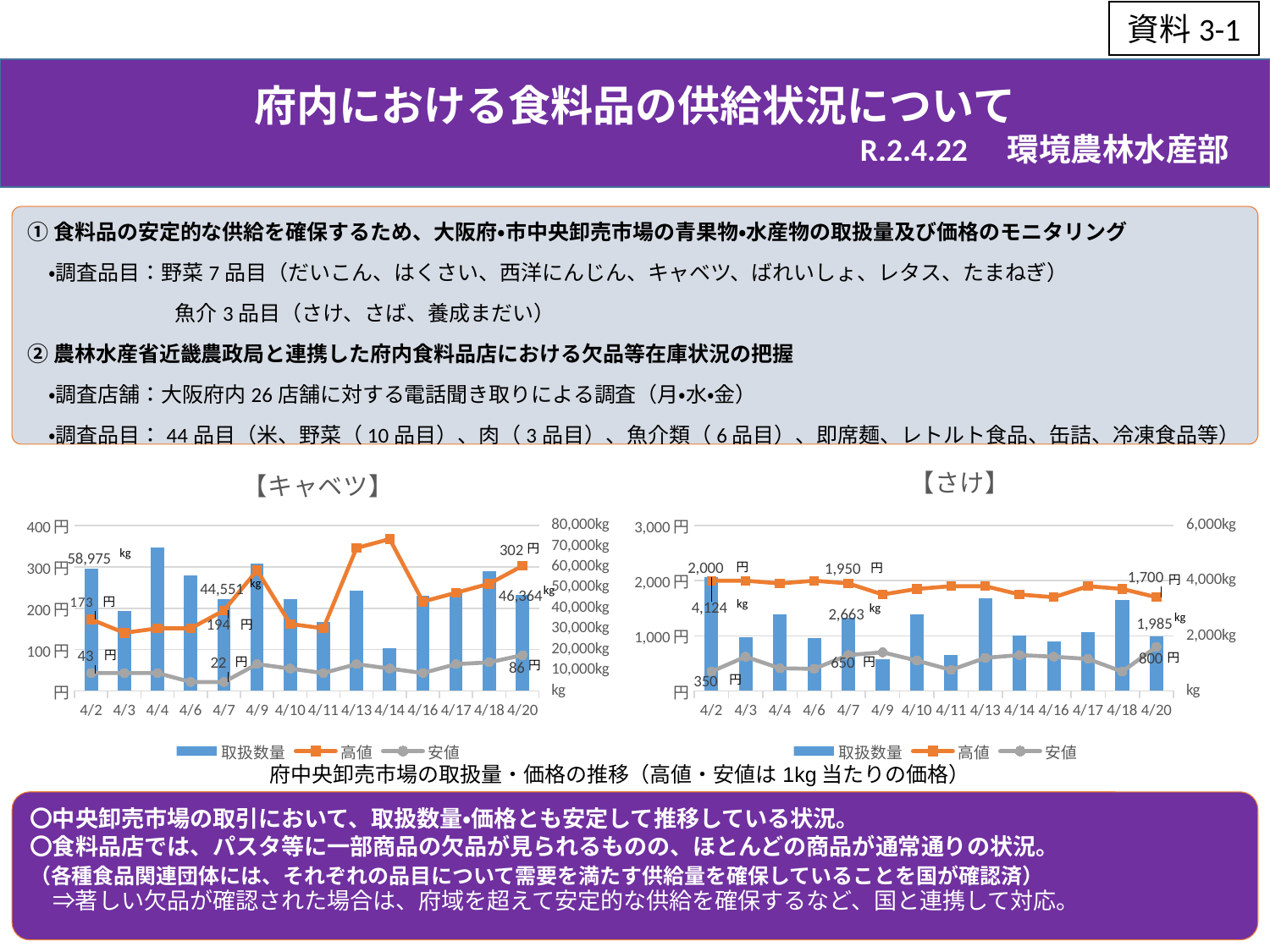

資料3-1
府内における食料品の供給状況について
　　　　　　　　　　　R.2.4.22　環境農林水産部
①食料品の安定的な供給を確保するため、大阪府・市中央卸売市場の青果物・水産物の取扱量及び価格のモニタリング
　・調査品目：野菜7品目（だいこん、はくさい、西洋にんじん、キャベツ、ばれいしょ、レタス、たまねぎ）
　　　　　　　魚介3品目（さけ、さば、養成まだい）
②農林水産省近畿農政局と連携した府内食料品店における欠品等在庫状況の把握
　・調査店舗：大阪府内26店舗に対する電話聞き取りによる調査（月・水・金）
　・調査品目：44品目（米、野菜（10品目）、肉（3品目）、魚介類（6品目）、即席麺、レトルト食品、缶詰、冷凍食品等）

### Chart: 【キャベツ】

| Category | 取扱数量 | 高値 | 安値 |
|---|---|---|---|
| 43923 | 58975.0 | 172.8 | 43.2 |
| 43924 | 38480.0 | 140.4 | 43.2 |
| 43925 | 69316.0 | 151.2 | 43.2 |
| 43927 | 55860.0 | 151.2 | 21.6 |
| 43928 | 44551.0 | 194.4 | 21.6 |
| 43930 | 61497.0 | 291.6 | 64.8 |
| 43931 | 44340.0 | 162.0 | 54.0 |
| 43932 | 33151.0 | 151.2 | 43.2 |
| 43934 | 48370.0 | 345.6 | 64.8 |
| 43935 | 20650.0 | 367.2 | 54.0 |
| 43937 | 46199.0 | 216.0 | 43.2 |
| 43938 | 47581.0 | 237.6 | 64.8 |
| 43939 | 58094.0 | 259.2 | 69.1 |
| 43941 | 46364.0 | 302.4 | 86.4 |

### Chart: 【さけ】

| Category | 取扱数量 | 高値 | 安値 |
|---|---|---|---|
| 43923 | 4124.0 | 2000.0 | 350.0 |
| 43924 | 1949.0 | 2000.0 | 620.0 |
| 43925 | 2772.0 | 1950.0 | 410.0 |
| 43927 | 1920.0 | 2000.0 | 400.0 |
| 43928 | 2663.0 | 1950.0 | 650.0 |
| 43930 | 1148.0 | 1750.0 | 700.0 |
| 43931 | 2764.0 | 1850.0 | 550.0 |
| 43932 | 1308.0 | 1900.0 | 380.0 |
| 43934 | 3356.0 | 1900.0 | 600.0 |
| 43935 | 2002.0 | 1750.0 | 650.0 |
| 43937 | 1792.0 | 1700.0 | 620.0 |
| 43938 | 2135.0 | 1900.0 | 580.0 |
| 43939 | 3295.0 | 1850.0 | 350.0 |
| 43941 | 1985.0 | 1700.0 | 800.0 |
円
kg
円
円
円
kg
kg
円
kg
kg
kg
円
円
円
円
円
円
円
府中央卸売市場の取扱量・価格の推移（高値・安値は1kg当たりの価格）
〇中央卸売市場の取引において、取扱数量・価格とも安定して推移している状況。
〇食料品店では、パスタ等に一部商品の欠品が見られるものの、ほとんどの商品が通常通りの状況。
（各種食品関連団体には、それぞれの品目について需要を満たす供給量を確保していることを国が確認済）
　⇒著しい欠品が確認された場合は、府域を超えて安定的な供給を確保するなど、国と連携して対応。